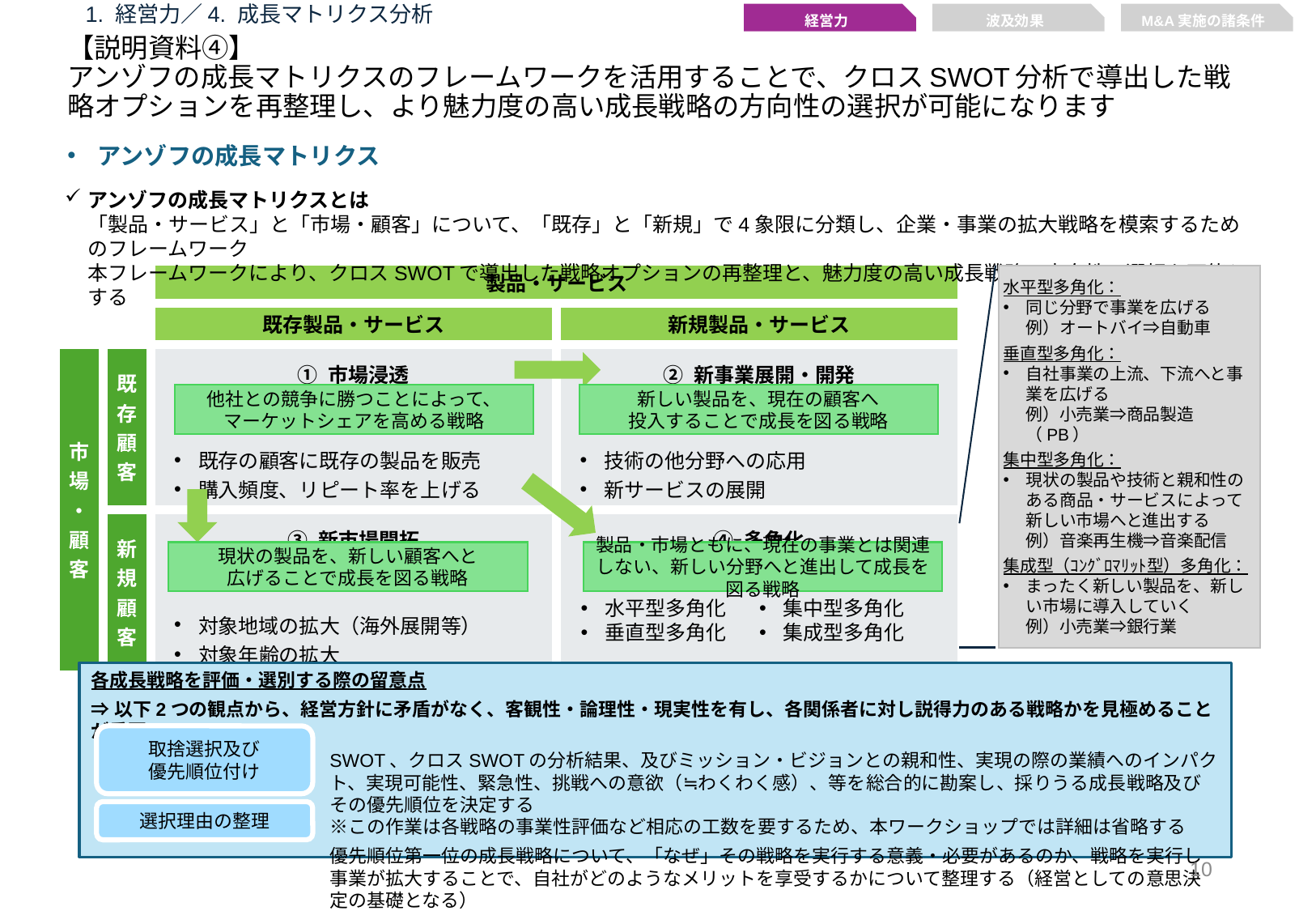

1. 経営力／4. 成長マトリクス分析
経営力
波及効果
M&A実施の諸条件
# 【説明資料④】 アンゾフの成長マトリクスのフレームワークを活用することで、クロスSWOT分析で導出した戦略オプションを再整理し、より魅力度の高い成長戦略の方向性の選択が可能になります
アンゾフの成長マトリクス
アンゾフの成長マトリクスとは
「製品・サービス」と「市場・顧客」について、「既存」と「新規」で4象限に分類し、企業・事業の拡大戦略を模索するためのフレームワーク
本フレームワークにより、クロスSWOTで導出した戦略オプションの再整理と、魅力度の高い成長戦略の方向性の選択を可能とする

|  |  | 製品・サービス |  |
| --- | --- | --- | --- |
|  |  | 既存製品・サービス | 新規製品・サービス |
| 市場・顧客 | 既存顧客 | ① 市場浸透 既存の顧客に既存の製品を販売 購入頻度、リピート率を上げる | ② 新事業展開・開発 技術の他分野への応用 新サービスの展開 |
|  | 新規顧客 | ③ 新市場開拓 対象地域の拡大（海外展開等） 対象年齢の拡大 | ④ 多角化 |
水平型多角化：
同じ分野で事業を広げる
例）オートバイ⇒自動車
垂直型多角化：
自社事業の上流、下流へと事業を広げる
例）小売業⇒商品製造（PB）
集中型多角化：
現状の製品や技術と親和性のある商品・サービスによって新しい市場へと進出する
例）音楽再生機⇒音楽配信
集成型（ｺﾝｸﾞﾛﾏﾘｯﾄ型）多角化：
まったく新しい製品を、新しい市場に導入していく
例）小売業⇒銀行業

他社との競争に勝つことによって、
マーケットシェアを高める戦略
新しい製品を、現在の顧客へ
投入することで成長を図る戦略

現状の製品を、新しい顧客へと
広げることで成長を図る戦略
製品・市場ともに、現在の事業とは関連しない、新しい分野へと進出して成長を図る戦略
水平型多角化
垂直型多角化
集中型多角化
集成型多角化
各成長戦略を評価・選別する際の留意点
⇒以下2つの観点から、経営方針に矛盾がなく、客観性・論理性・現実性を有し、各関係者に対し説得力のある戦略かを見極めることが重要
SWOT、クロスSWOTの分析結果、及びミッション・ビジョンとの親和性、実現の際の業績へのインパクト、実現可能性、緊急性、挑戦への意欲（≒わくわく感）、等を総合的に勘案し、採りうる成長戦略及びその優先順位を決定する
※この作業は各戦略の事業性評価など相応の工数を要するため、本ワークショップでは詳細は省略する
優先順位第一位の成長戦略について、「なぜ」その戦略を実行する意義・必要があるのか、戦略を実行し事業が拡大することで、自社がどのようなメリットを享受するかについて整理する（経営としての意思決定の基礎となる）
取捨選択及び
優先順位付け
選択理由の整理
10